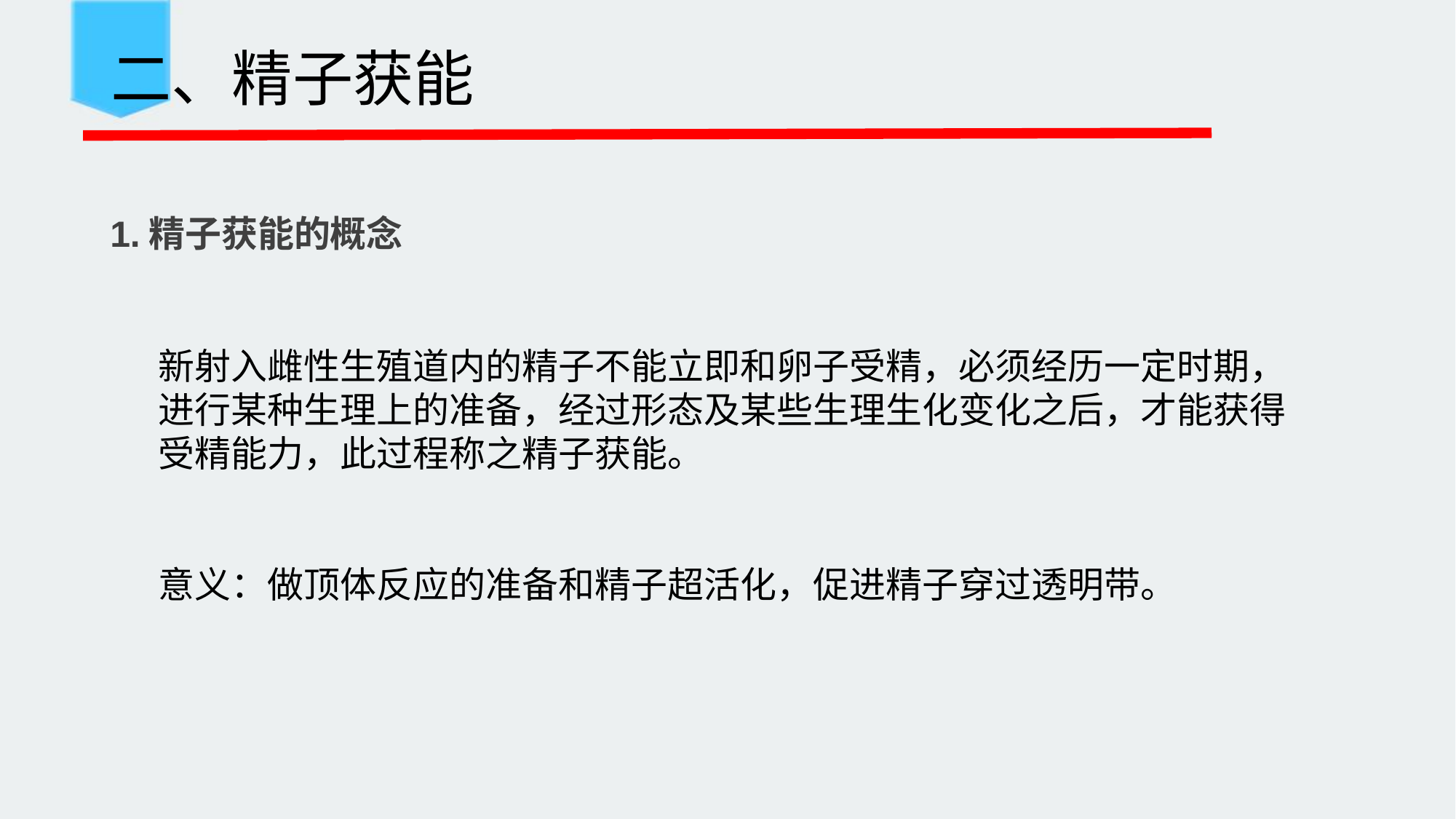

二、精子获能

   1.精子获能的概念

新射入雌性生殖道内的精子不能立即和卵子受精，必须经历一定时期，进行某种生理上的准备，经过形态及某些生理生化变化之后，才能获得受精能力，此过程称之精子获能。

意义：做顶体反应的准备和精子超活化，促进精子穿过透明带。